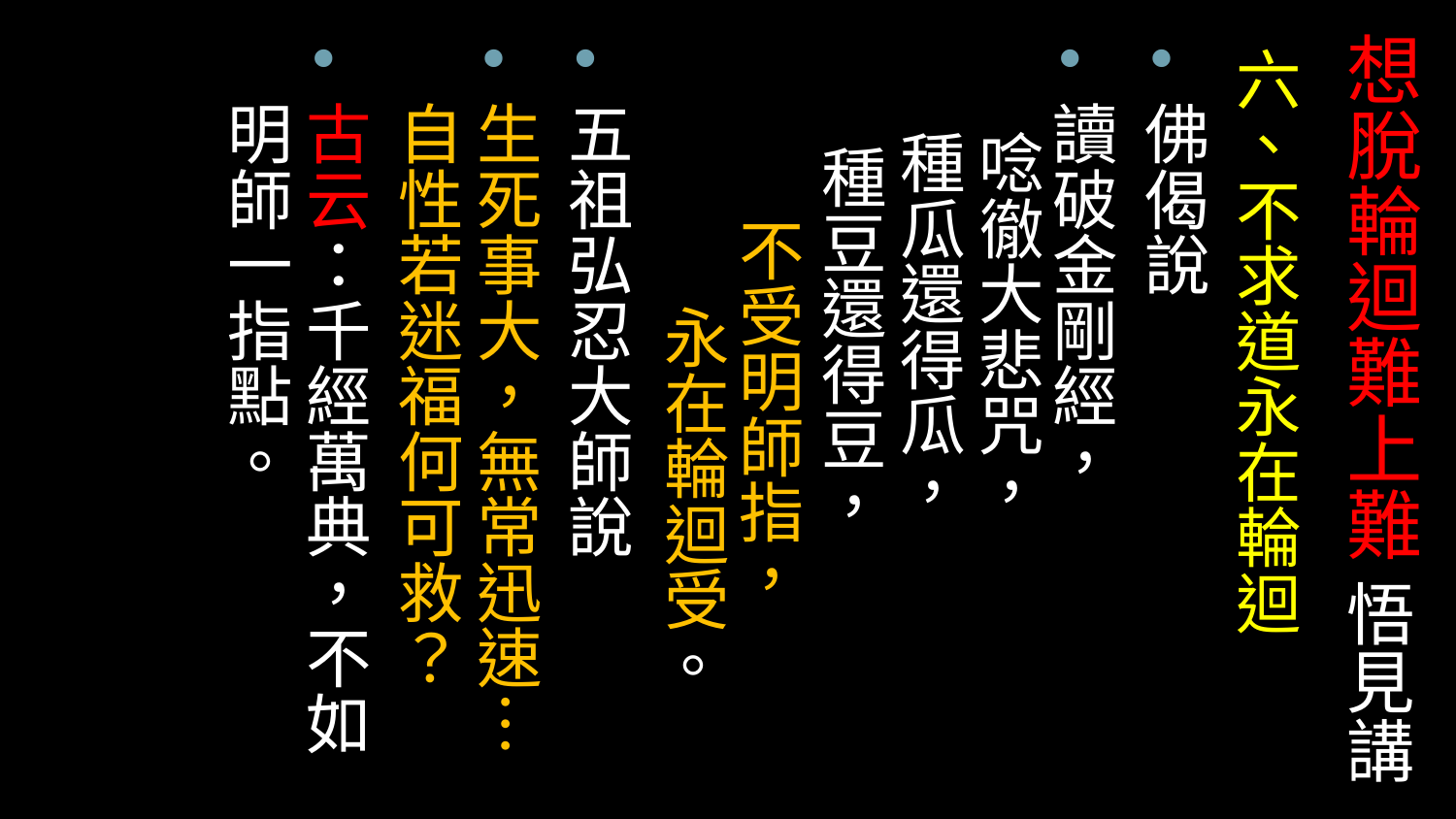

# 想脫輪迴難上難 悟見講
六、不求道永在輪迴
佛偈說
讀破金剛經，                      唸徹大悲咒，                    種瓜還得瓜，                     種豆還得豆，                         不受明師指，                          永在輪迴受。
五祖弘忍大師說
生死事大，無常迅速…自性若迷福何可救？
古云：千經萬典，不如明師一指點。